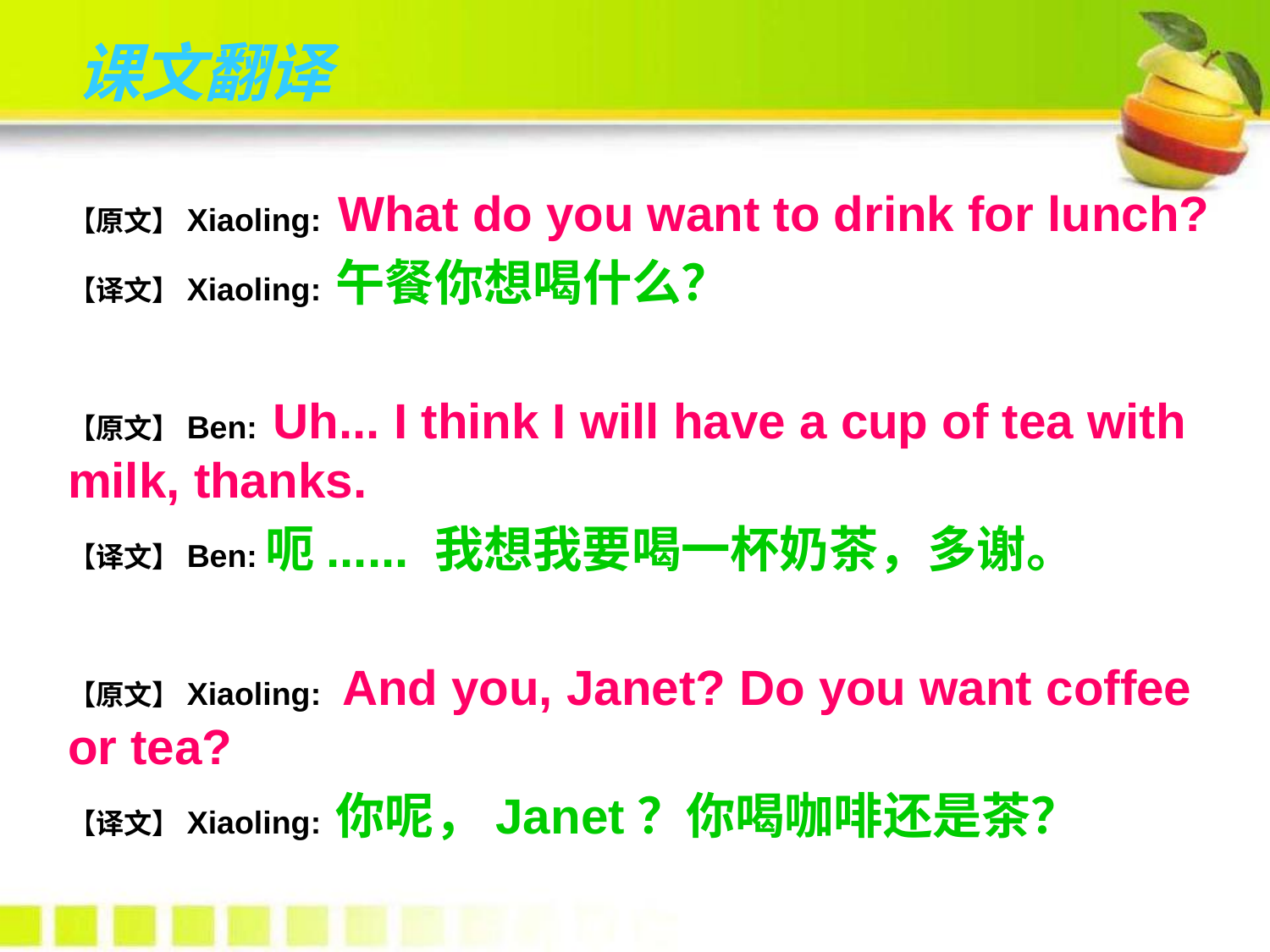

课文翻译
【原文】Xiaoling:  What do you want to drink for lunch?
【译文】Xiaoling: 午餐你想喝什么？

【原文】Ben:  Uh... I think I will have a cup of tea with milk, thanks.
【译文】Ben:呃...... 我想我要喝一杯奶茶，多谢。

【原文】Xiaoling:  And you, Janet? Do you want coffee or tea?
【译文】Xiaoling: 你呢，Janet？你喝咖啡还是茶？